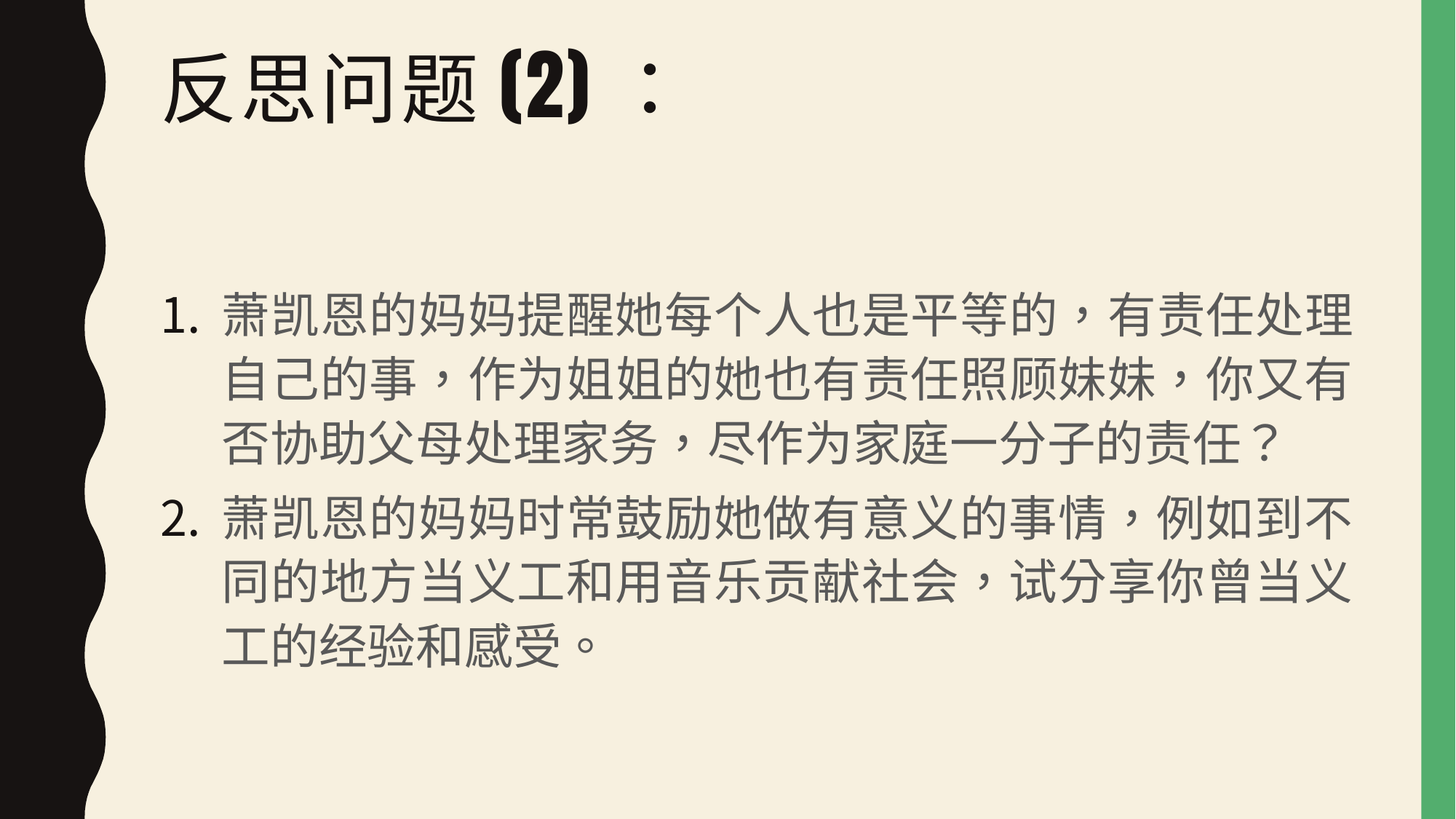

# 反思问题(2)：
萧凯恩的妈妈提醒她每个人也是平等的，有责任处理自己的事，作为姐姐的她也有责任照顾妹妹，你又有否协助父母处理家务，尽作为家庭一分子的责任？
萧凯恩的妈妈时常鼓励她做有意义的事情，例如到不同的地方当义工和用音乐贡献社会，试分享你曾当义工的经验和感受。